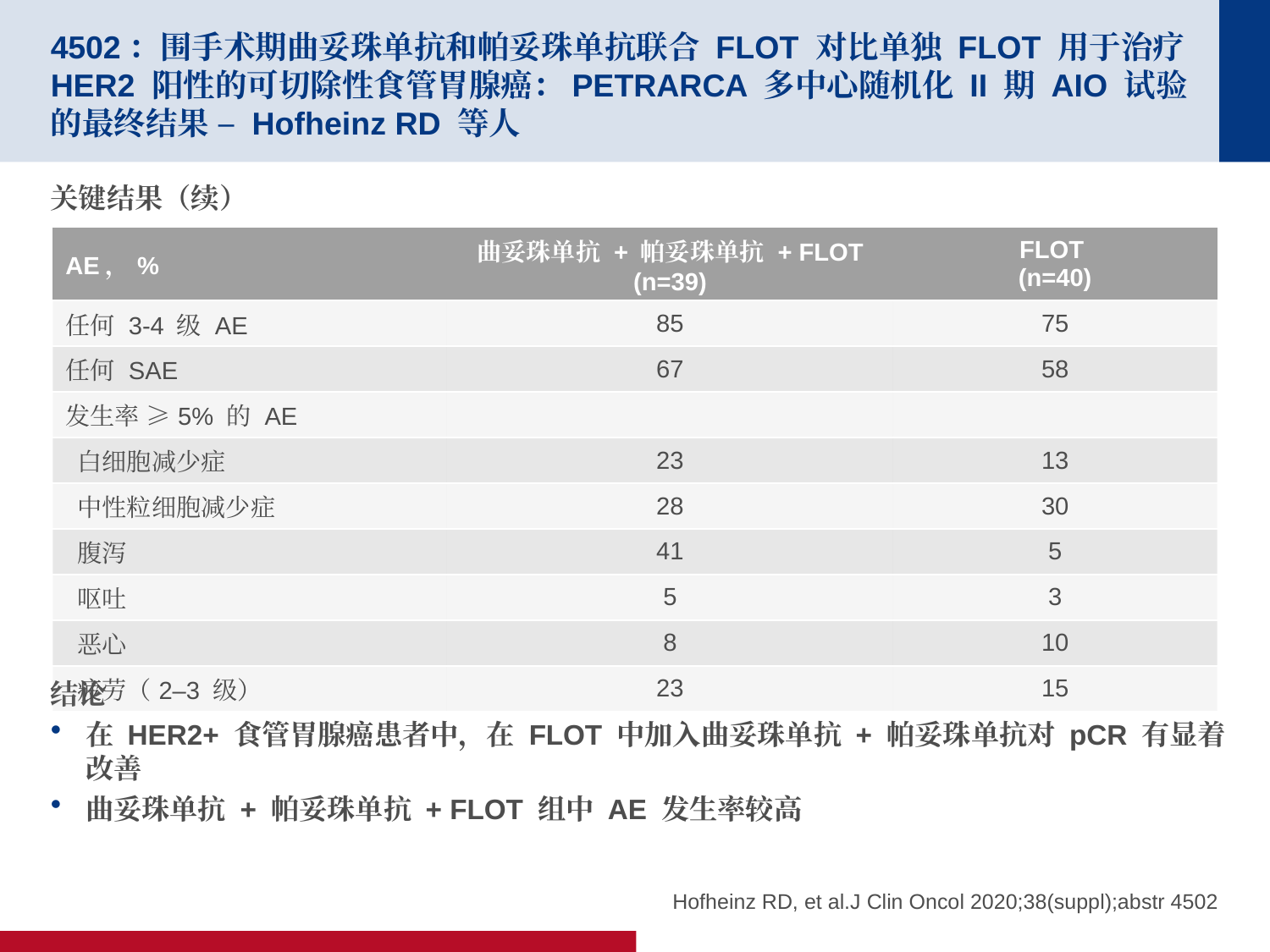

# 4502：围手术期曲妥珠单抗和帕妥珠单抗联合 FLOT 对比单独 FLOT 用于治疗 HER2 阳性的可切除性食管胃腺癌：PETRARCA 多中心随机化 II 期 AIO 试验的最终结果 – Hofheinz RD 等人
关键结果（续）
结论
在 HER2+ 食管胃腺癌患者中，在 FLOT 中加入曲妥珠单抗 + 帕妥珠单抗对 pCR 有显着改善
曲妥珠单抗 + 帕妥珠单抗 + FLOT 组中 AE 发生率较高
| AE，% | 曲妥珠单抗 + 帕妥珠单抗 + FLOT (n=39) | FLOT (n=40) |
| --- | --- | --- |
| 任何 3-4 级 AE | 85 | 75 |
| 任何 SAE | 67 | 58 |
| 发生率 ≥5% 的 AE |  |  |
| 白细胞减少症 | 23 | 13 |
| 中性粒细胞减少症 | 28 | 30 |
| 腹泻 | 41 | 5 |
| 呕吐 | 5 | 3 |
| 恶心 | 8 | 10 |
| 疲劳（2–3 级） | 23 | 15 |
Hofheinz RD, et al.J Clin Oncol 2020;38(suppl);abstr 4502